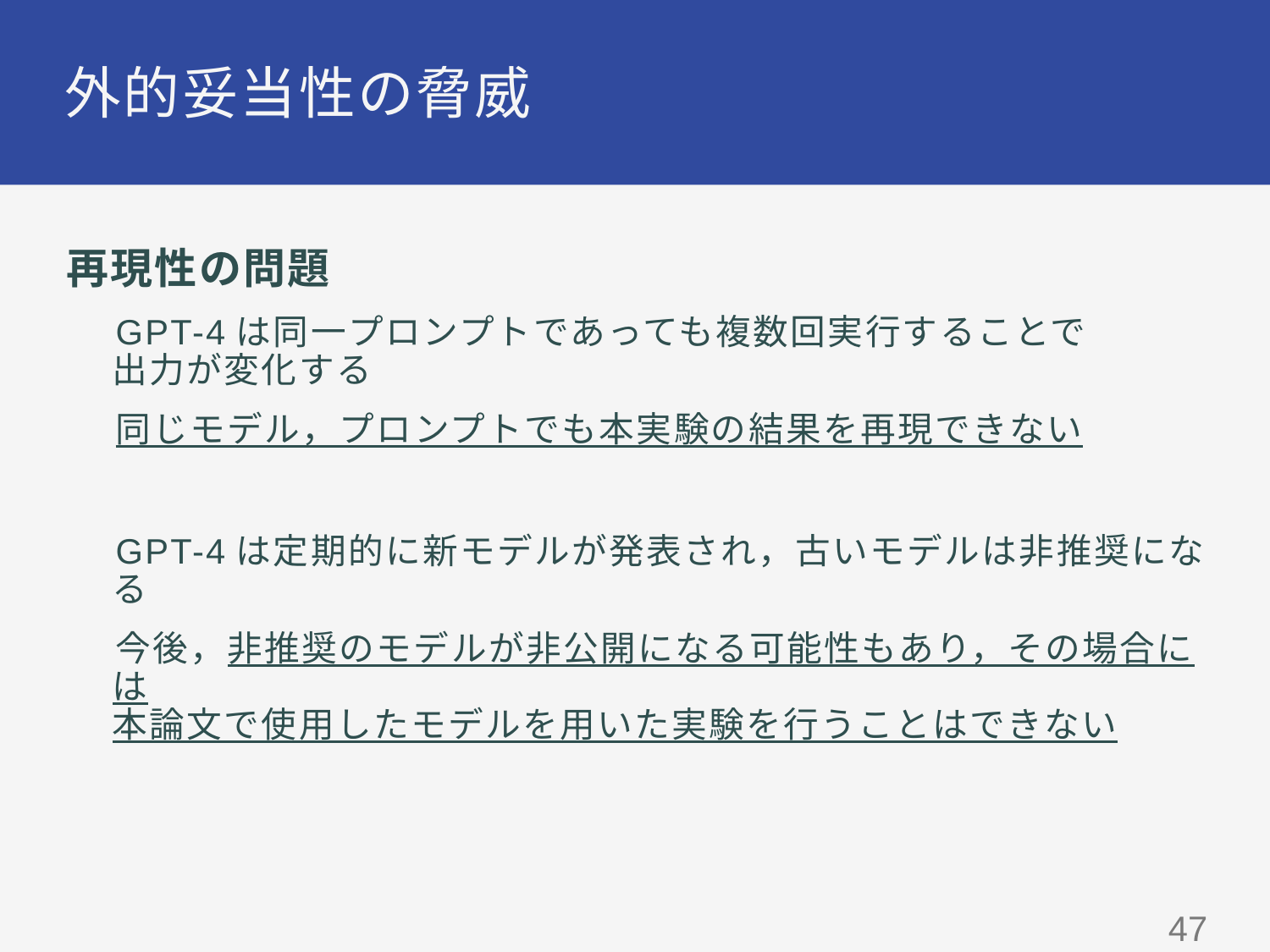

# 外的妥当性の脅威
再現性の問題
GPT-4は同一プロンプトであっても複数回実行することで
出力が変化する
同じモデル，プロンプトでも本実験の結果を再現できない

GPT-4は定期的に新モデルが発表され，古いモデルは非推奨になる
今後，非推奨のモデルが非公開になる可能性もあり，その場合には
本論文で使用したモデルを用いた実験を行うことはできない
47